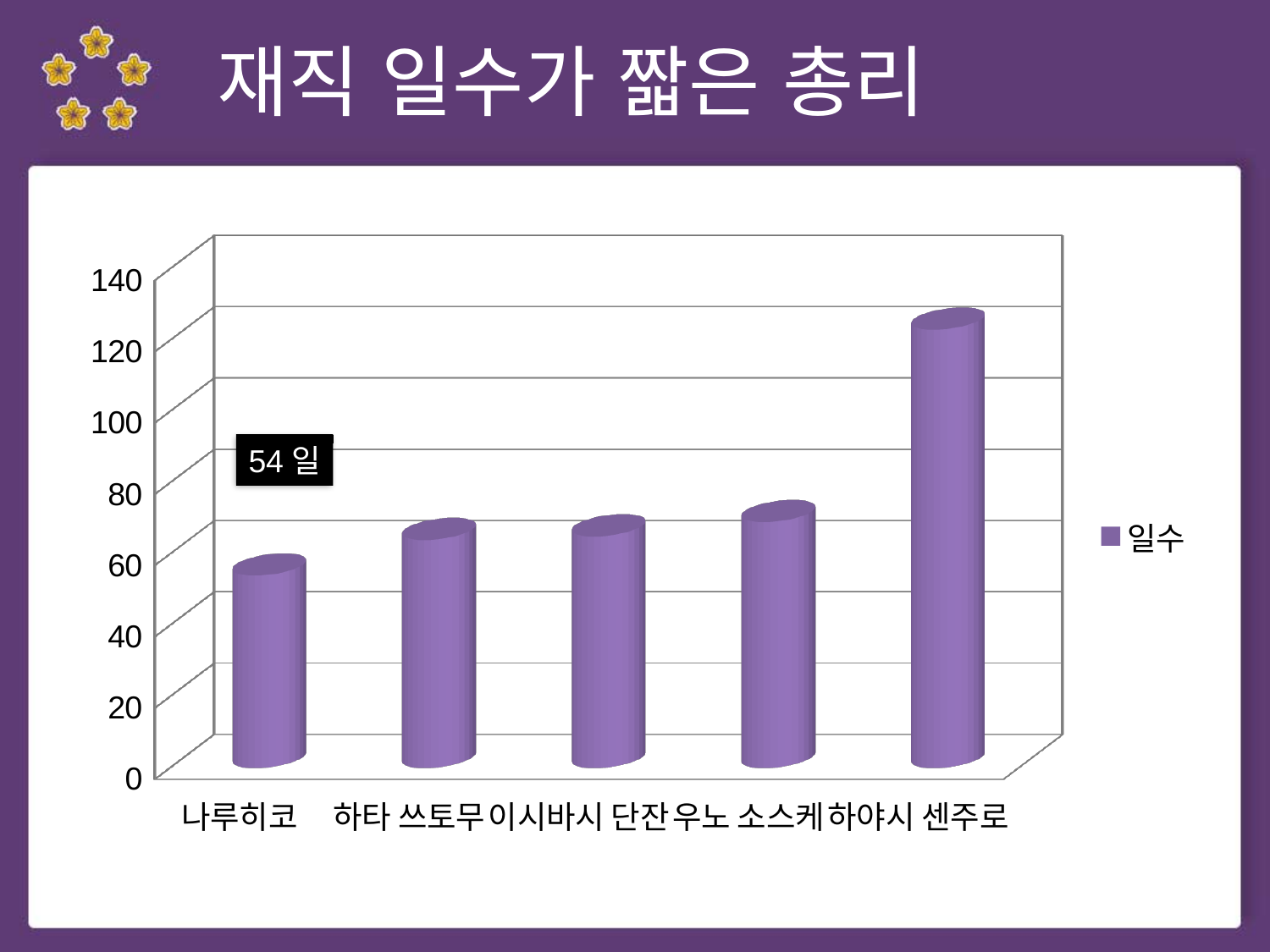

# 재직 일수가 짧은 총리

[unsupported chart]

54일